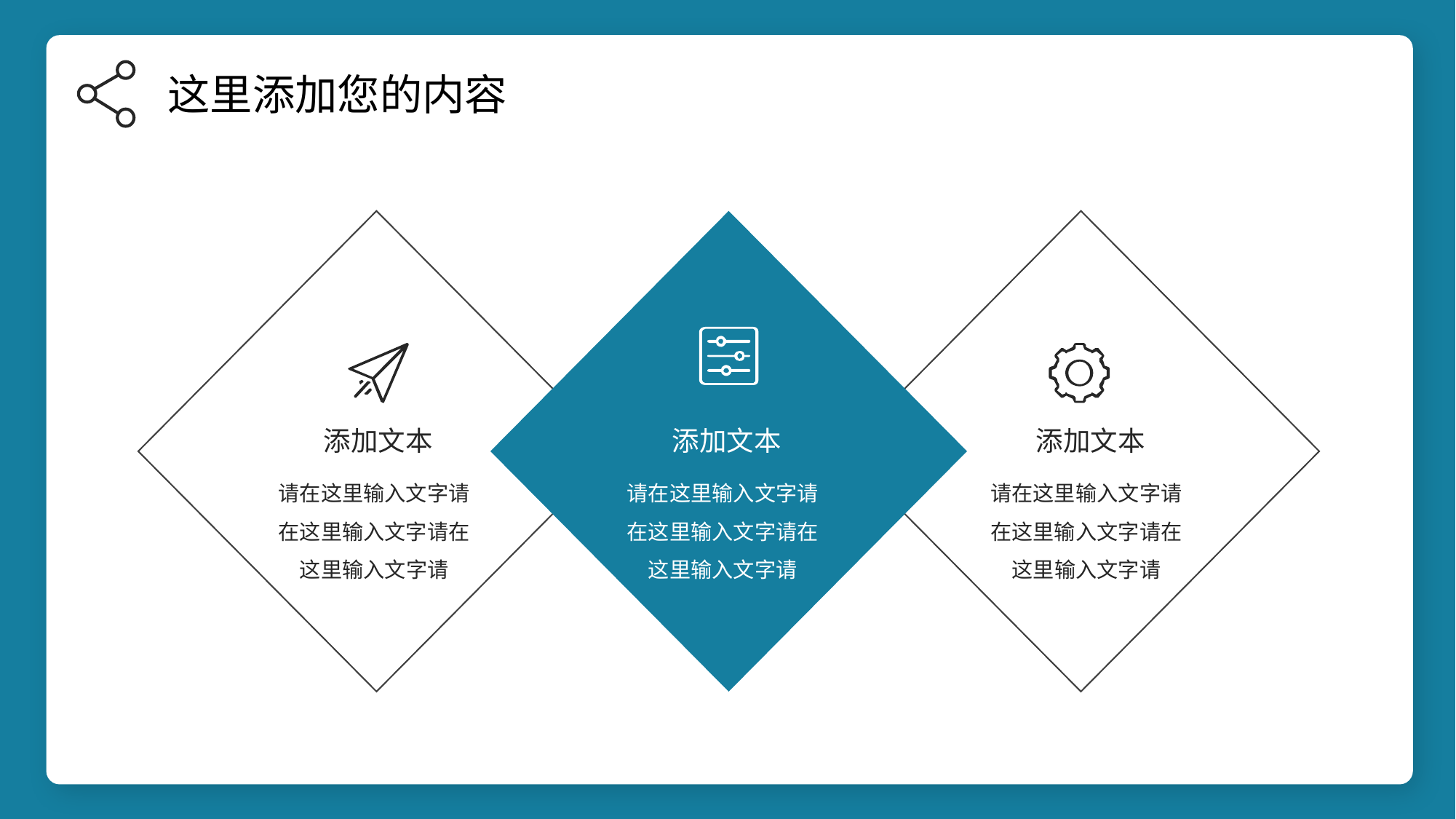

这里添加您的内容

添加文本
添加文本
添加文本
请在这里输入文字请在这里输入文字请在这里输入文字请
请在这里输入文字请在这里输入文字请在这里输入文字请
请在这里输入文字请在这里输入文字请在这里输入文字请